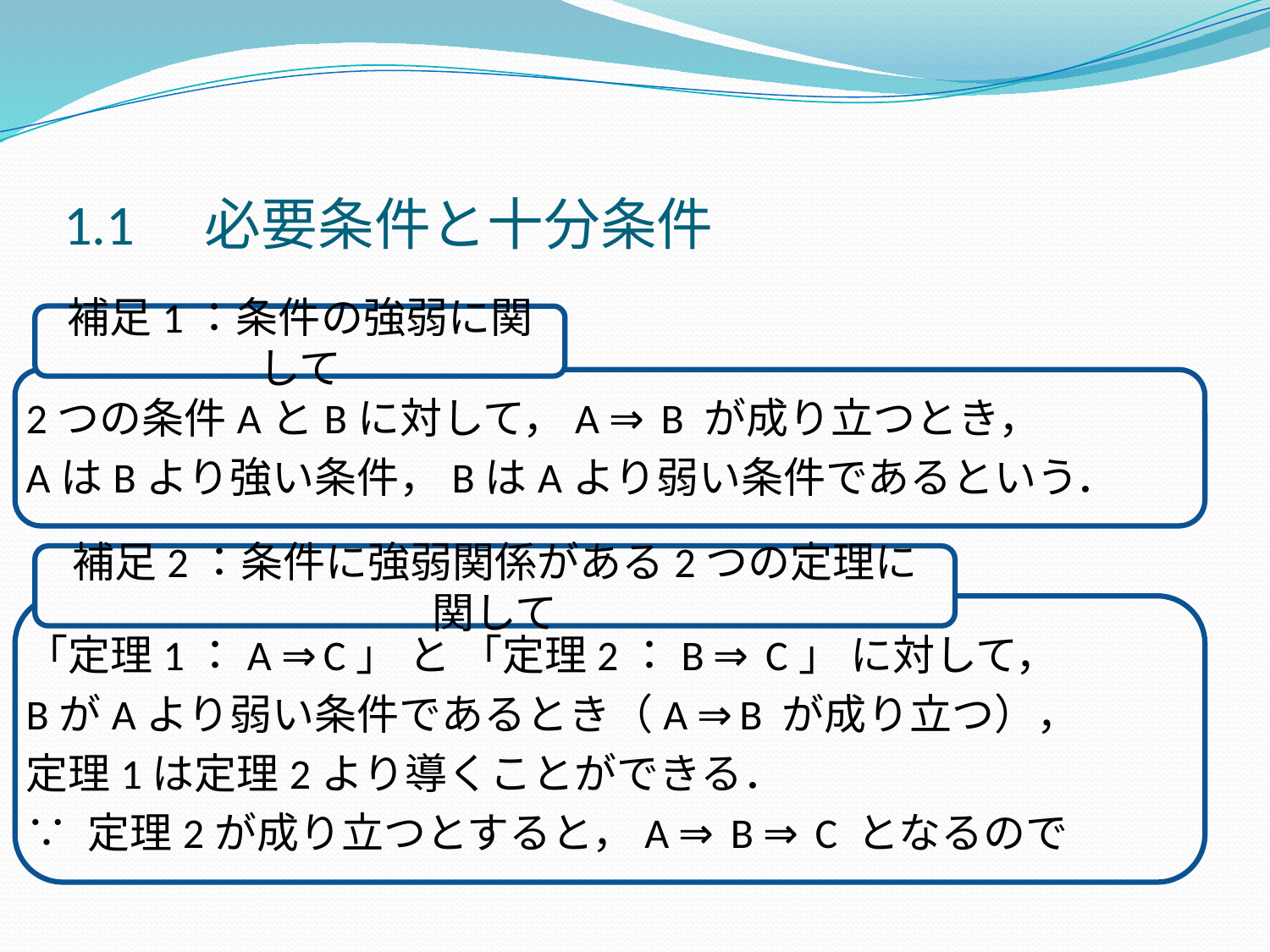

1.1　必要条件と十分条件

2つの条件AとBに対して，A ⇒ B が成り立つとき，
AはBより強い条件，BはAより弱い条件であるという．

「定理1：A ⇒C」 と 「定理2：B ⇒ C」 に対して，
BがAより弱い条件であるとき（A ⇒B が成り立つ），
定理1は定理2より導くことができる．
∵ 定理2が成り立つとすると，A ⇒ B ⇒ C となるので

補足1：条件の強弱に関して

補足2：条件に強弱関係がある2つの定理に関して